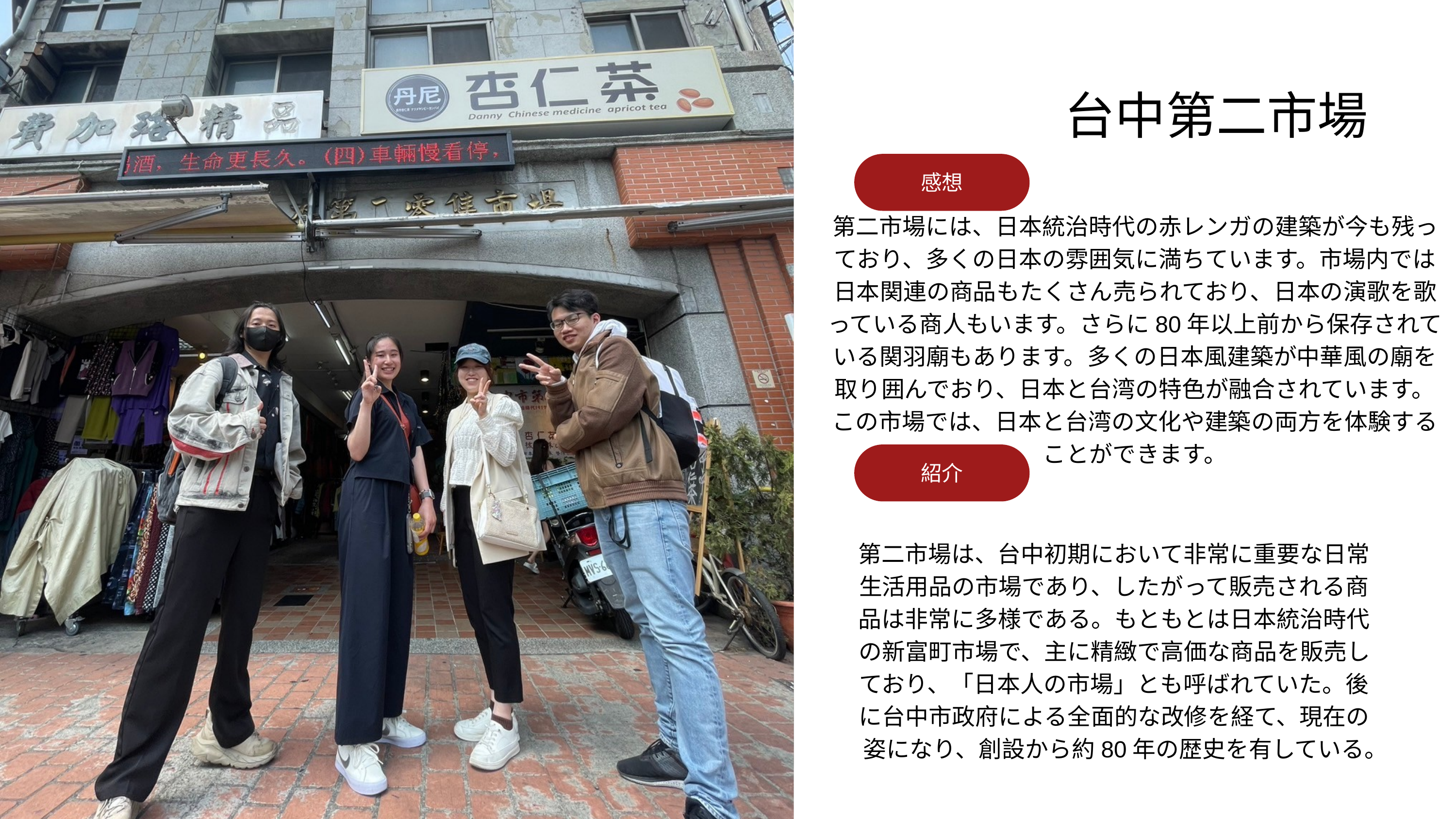

台中第二市場

感想
第二市場には、日本統治時代の赤レンガの建築が今も残っており、多くの日本の雰囲気に満ちています。市場内では日本関連の商品もたくさん売られており、日本の演歌を歌っている商人もいます。さらに80年以上前から保存されている関羽廟もあります。多くの日本風建築が中華風の廟を取り囲んでおり、日本と台湾の特色が融合されています。この市場では、日本と台湾の文化や建築の両方を体験することができます。

紹介
第二市場は、台中初期において非常に重要な日常生活用品の市場であり、したがって販売される商品は非常に多様である。もともとは日本統治時代の新富町市場で、主に精緻で高価な商品を販売しており、「日本人の市場」とも呼ばれていた。後に台中市政府による全面的な改修を経て、現在の姿になり、創設から約80年の歴史を有している。